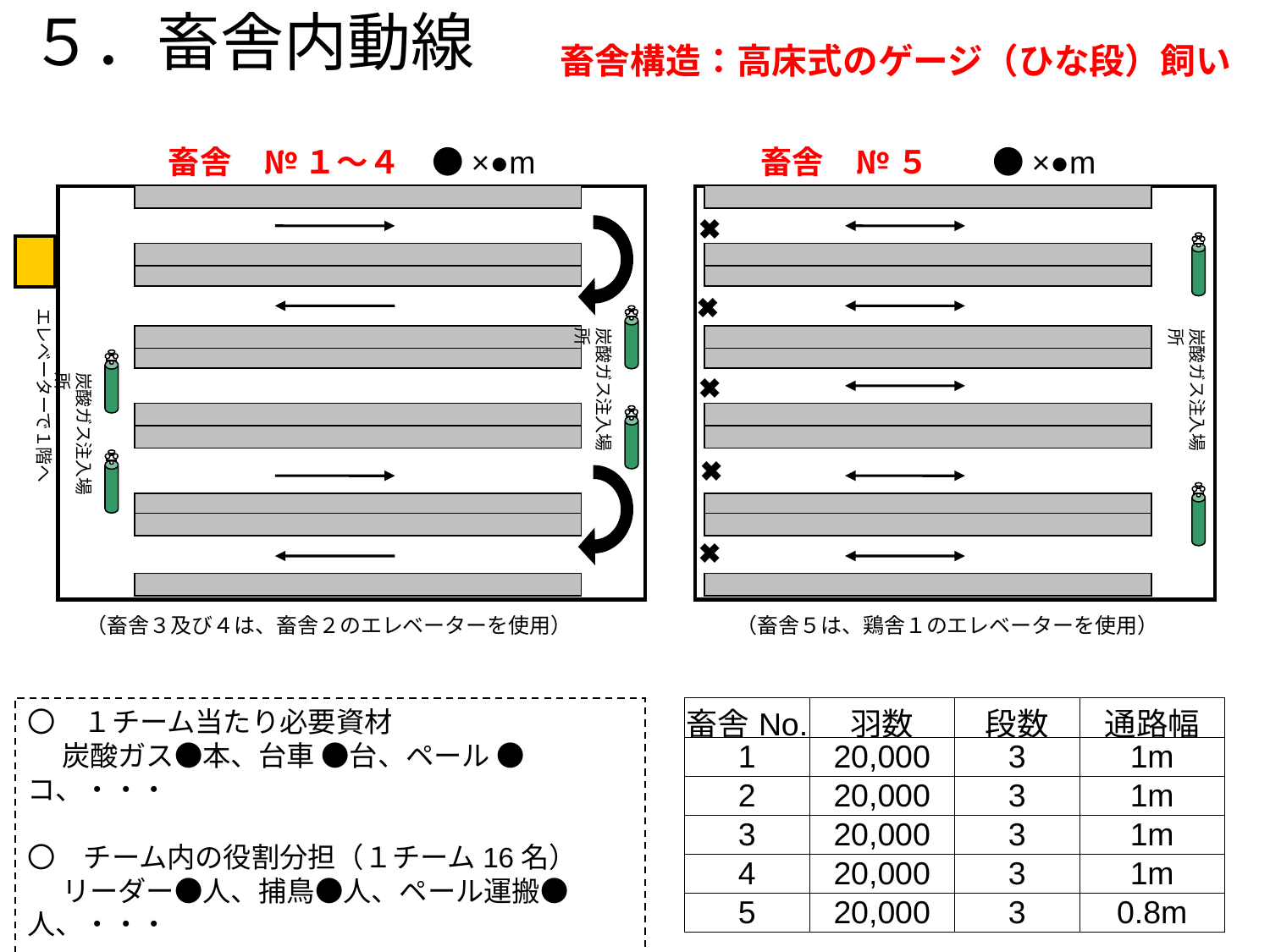

５．畜舎内動線
畜舎構造：高床式のゲージ（ひな段）飼い
畜舎　№ １～４　●×●m
畜舎　№ ５　　●×●m

✖

✖
エレベーターで１階へ

炭酸ガス注入場所
炭酸ガス注入場所

炭酸ガス注入場所
✖

✖

✖

（畜舎３及び４は、畜舎２のエレベーターを使用）
（畜舎５は、鶏舎１のエレベーターを使用）
〇　１チーム当たり必要資材
　 炭酸ガス●本、台車 ●台、ペール ●コ、・・・

〇　チーム内の役割分担（１チーム16名）
　 リーダー●人、捕鳥●人、ペール運搬●人、・・・

| 畜舎No. | 羽数 | 段数 | 通路幅 |
| --- | --- | --- | --- |
| 1 | 20,000 | 3 | 1m |
| 2 | 20,000 | 3 | 1m |
| 3 | 20,000 | 3 | 1m |
| 4 | 20,000 | 3 | 1m |
| 5 | 20,000 | 3 | 0.8m |